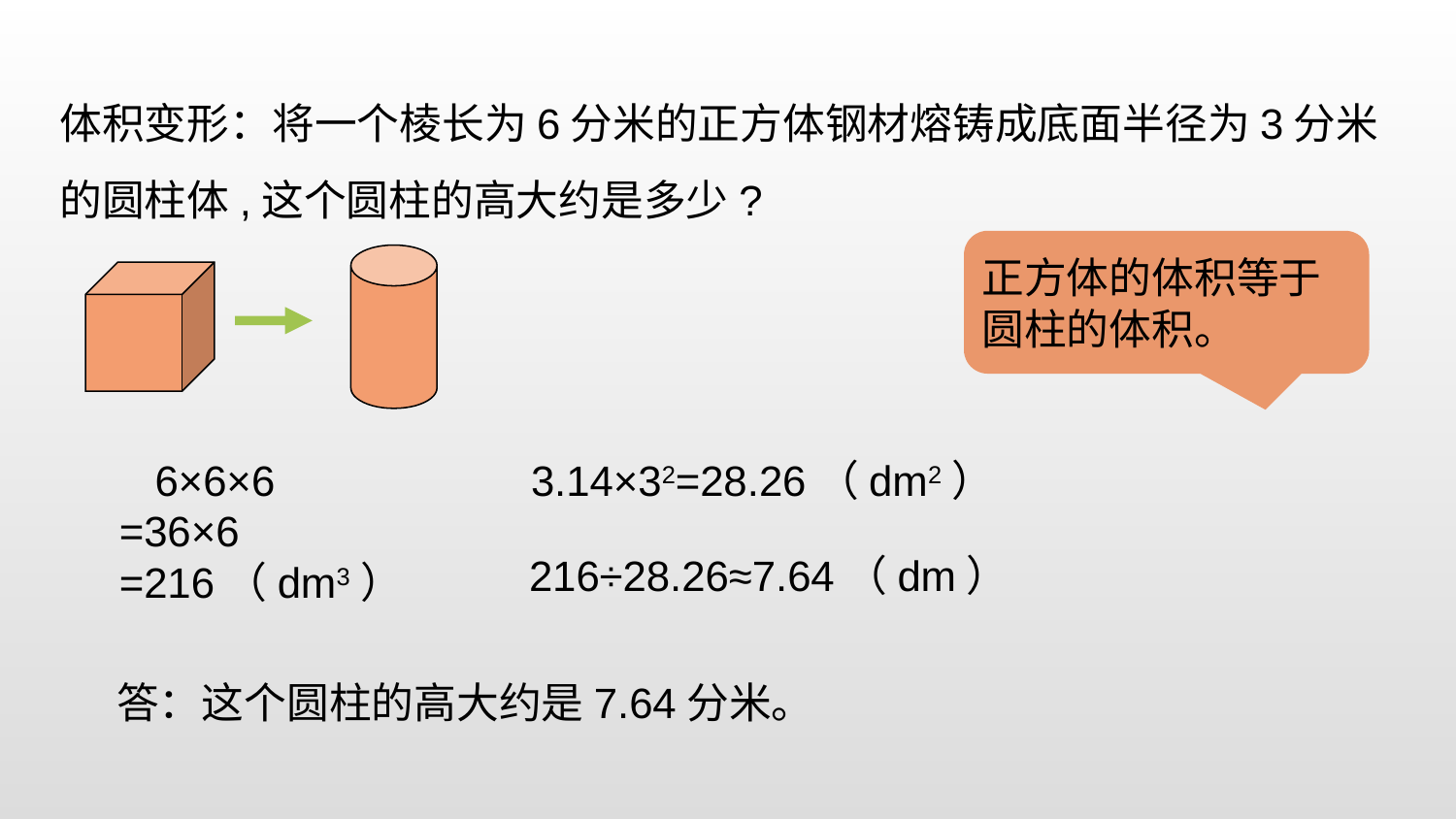

体积变形：将一个棱长为6分米的正方体钢材熔铸成底面半径为3分米的圆柱体,这个圆柱的高大约是多少?
正方体的体积等于圆柱的体积。

   6×6×6
=36×6
=216（dm3）
  3.14×32=28.26（dm2）
216÷28.26≈7.64（dm）
答：这个圆柱的高大约是7.64分米。